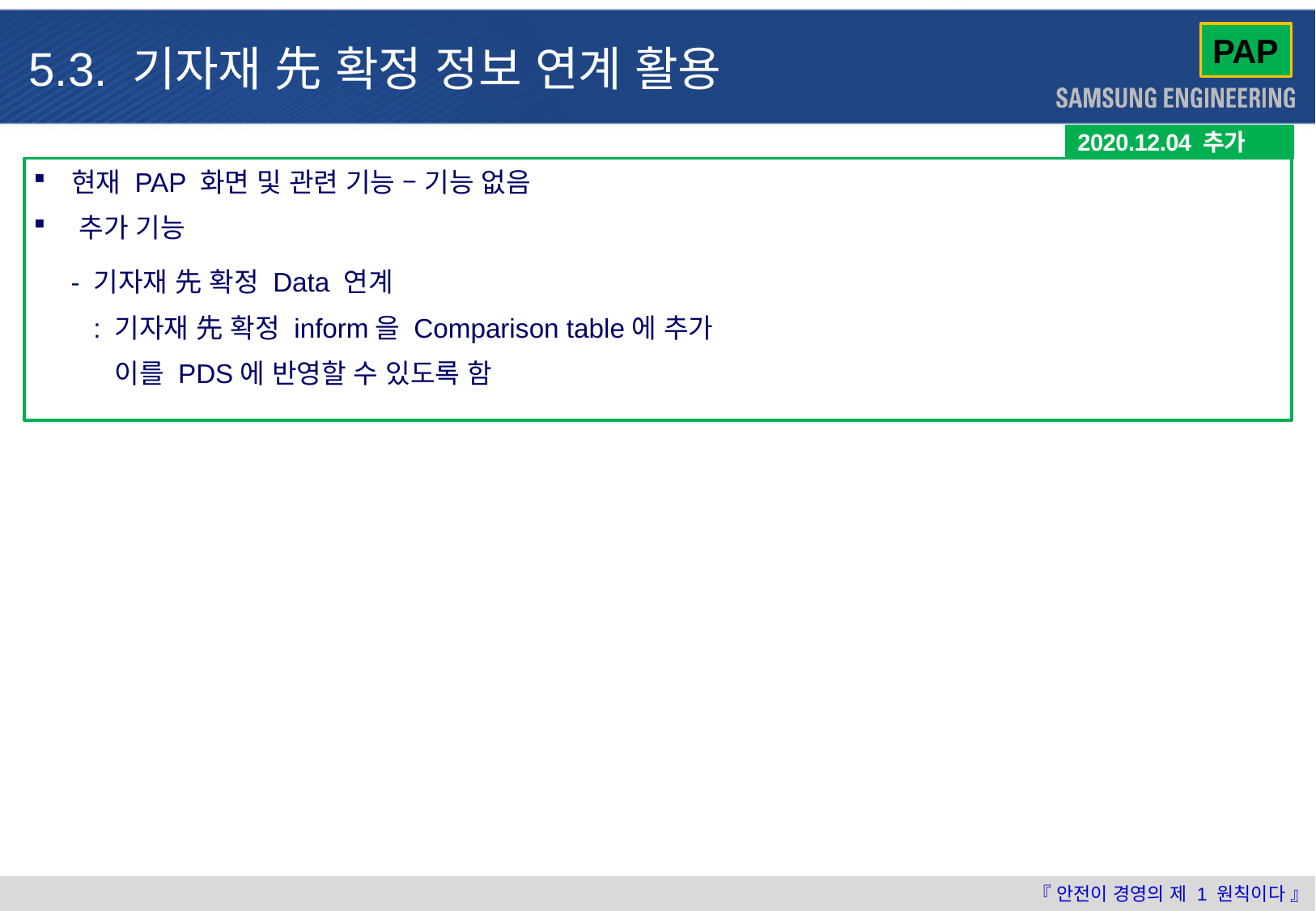

PAP
5.3. 기자재 先 확정 정보 연계 활용
2020.12.04 추가

현재 PAP 화면 및 관련 기능 – 기능 없음
추가 기능

     - 기자재 先 확정 Data 연계
        : 기자재 先 확정 inform을 Comparison table에 추가
          이를 PDS에 반영할 수 있도록 함